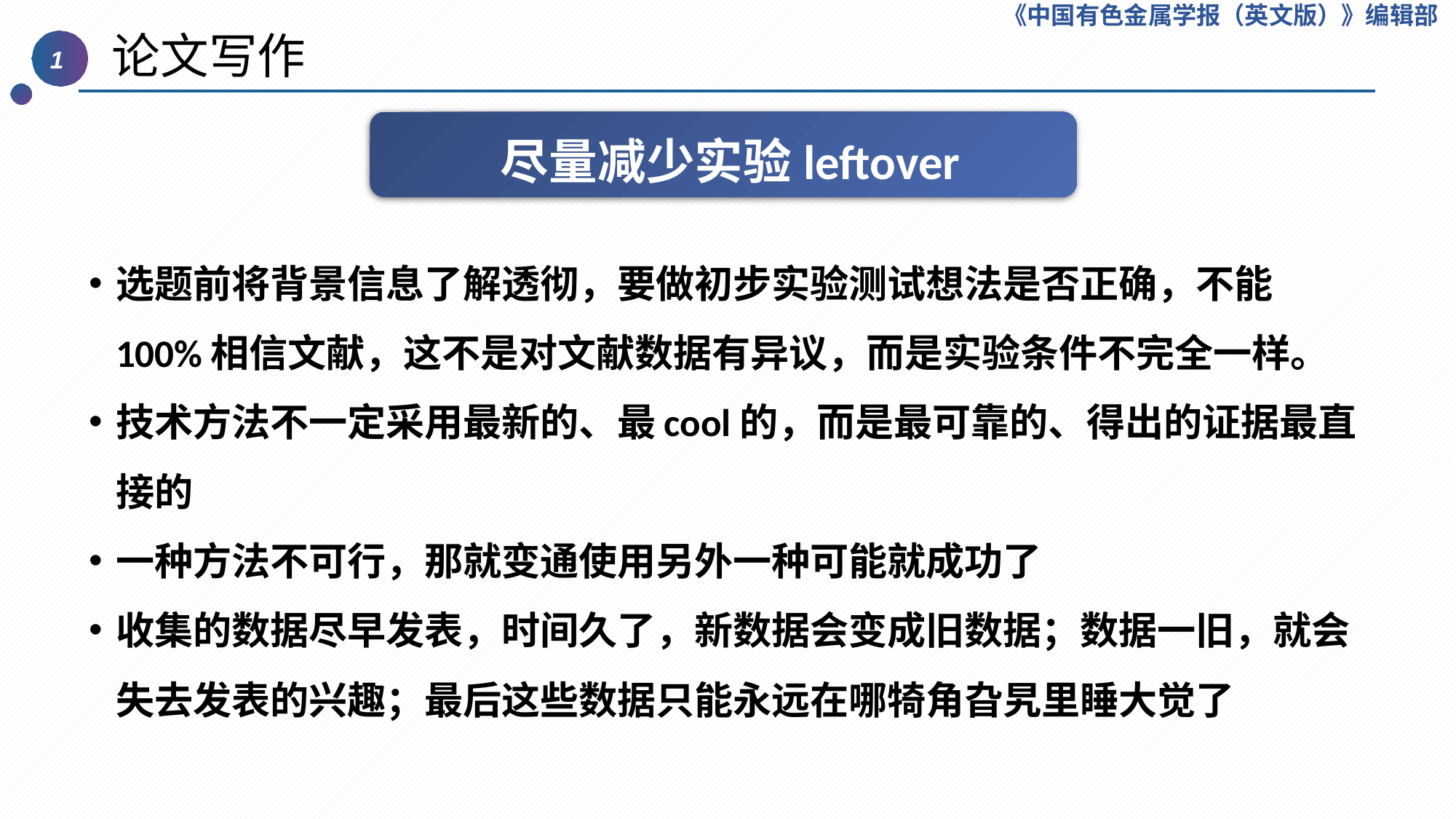

《中国有色金属学报（英文版）》编辑部

      论文写作

1

尽量减少实验leftover
选题前将背景信息了解透彻，要做初步实验测试想法是否正确，不能100%相信文献，这不是对文献数据有异议，而是实验条件不完全一样。
技术方法不一定采用最新的、最cool的，而是最可靠的、得出的证据最直接的
一种方法不可行，那就变通使用另外一种可能就成功了
收集的数据尽早发表，时间久了，新数据会变成旧数据；数据一旧，就会失去发表的兴趣；最后这些数据只能永远在哪犄角旮旯里睡大觉了